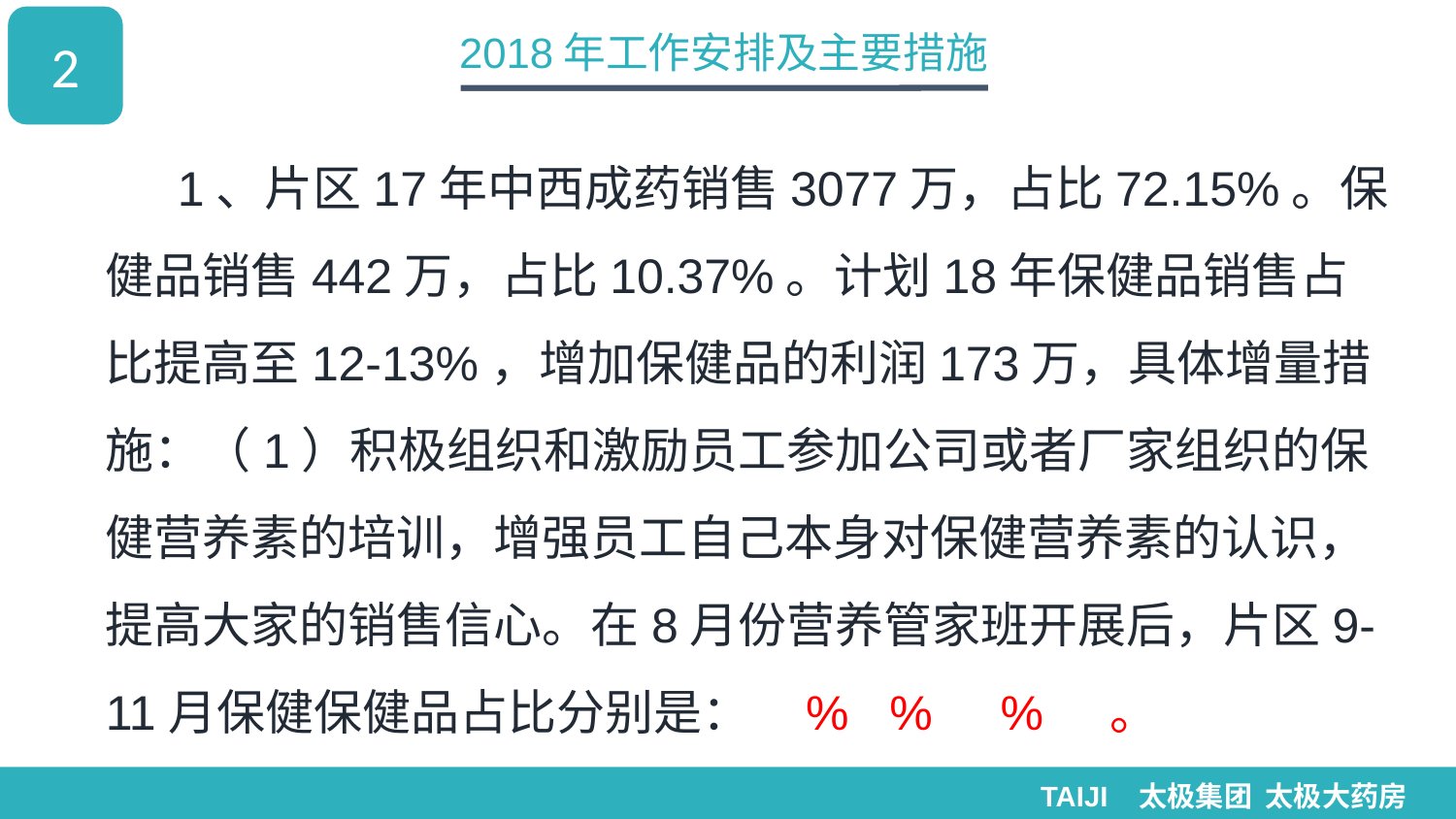

2
2018年工作安排及主要措施
1、片区17年中西成药销售3077万，占比72.15%。保健品销售442万，占比10.37%。计划18年保健品销售占比提高至12-13%，增加保健品的利润173万，具体增量措施：（1）积极组织和激励员工参加公司或者厂家组织的保健营养素的培训，增强员工自己本身对保健营养素的认识，提高大家的销售信心。在8月份营养管家班开展后，片区9-11月保健保健品占比分别是：    %   %     %    。

TAIJI   太极集团  太极大药房